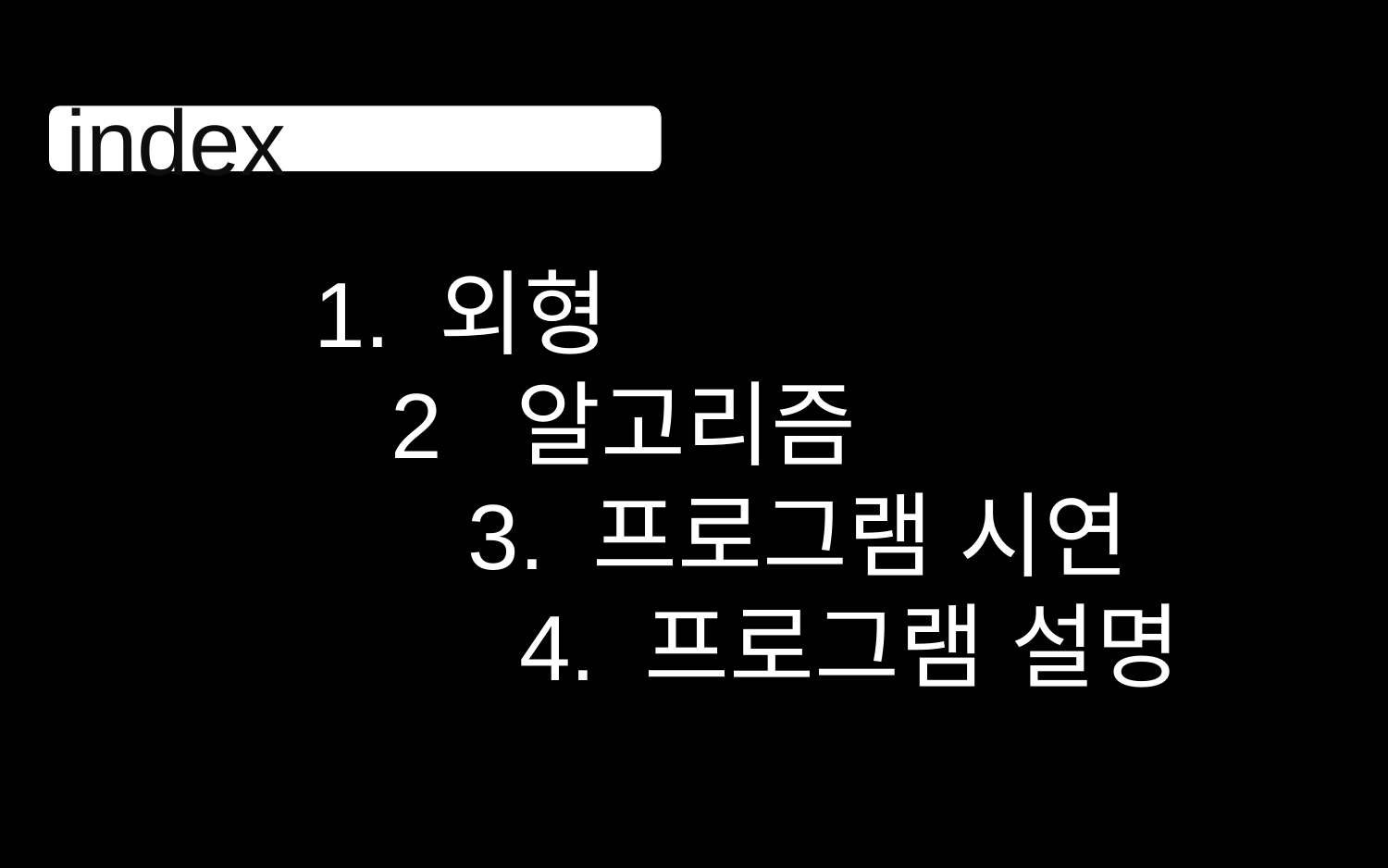

index
1. 외형
   2  알고리즘
      3. 프로그램 시연
        4. 프로그램 설명